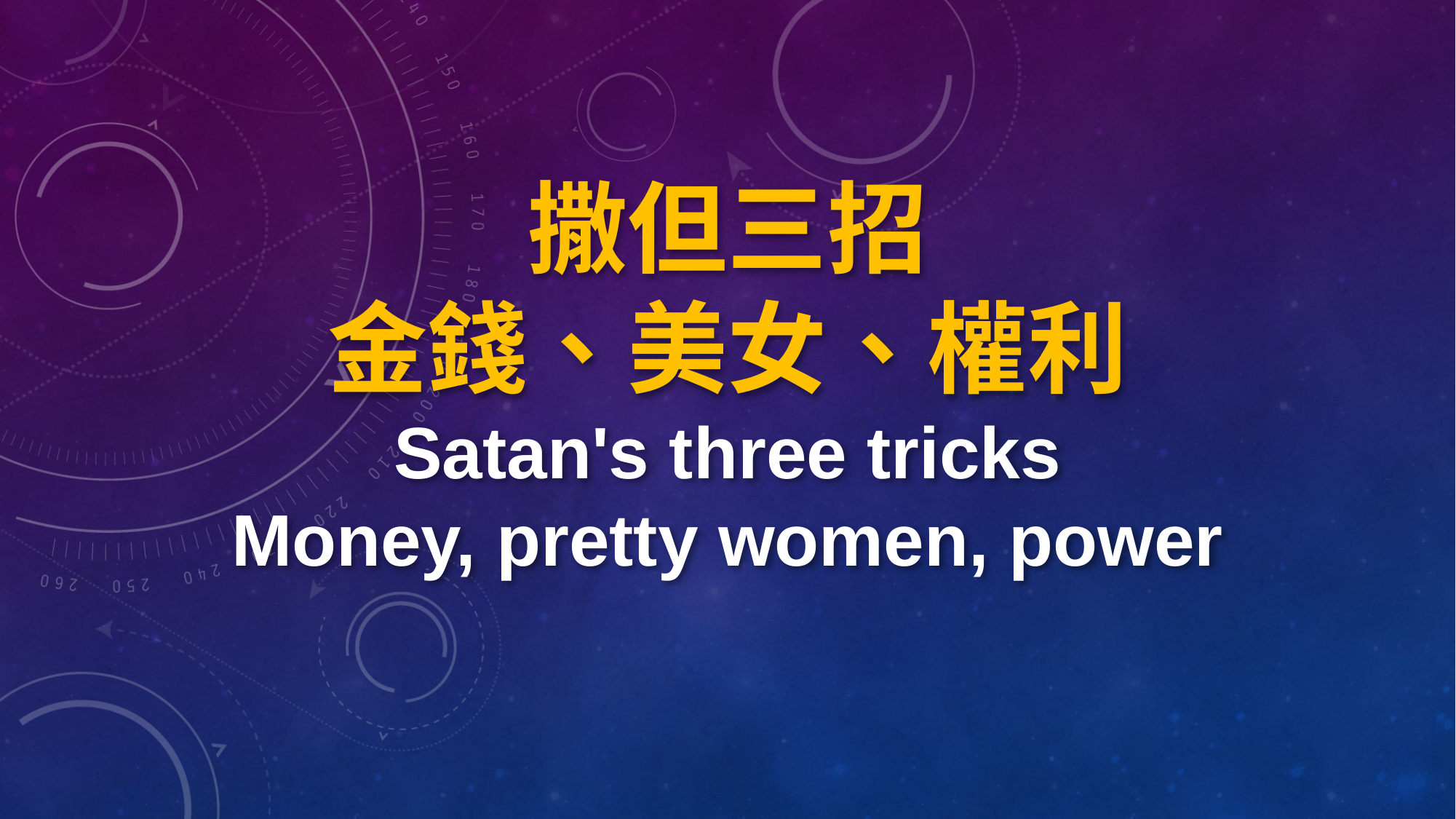

撒但三招
金錢、美女、權利
Satan's three tricks
Money, pretty women, power